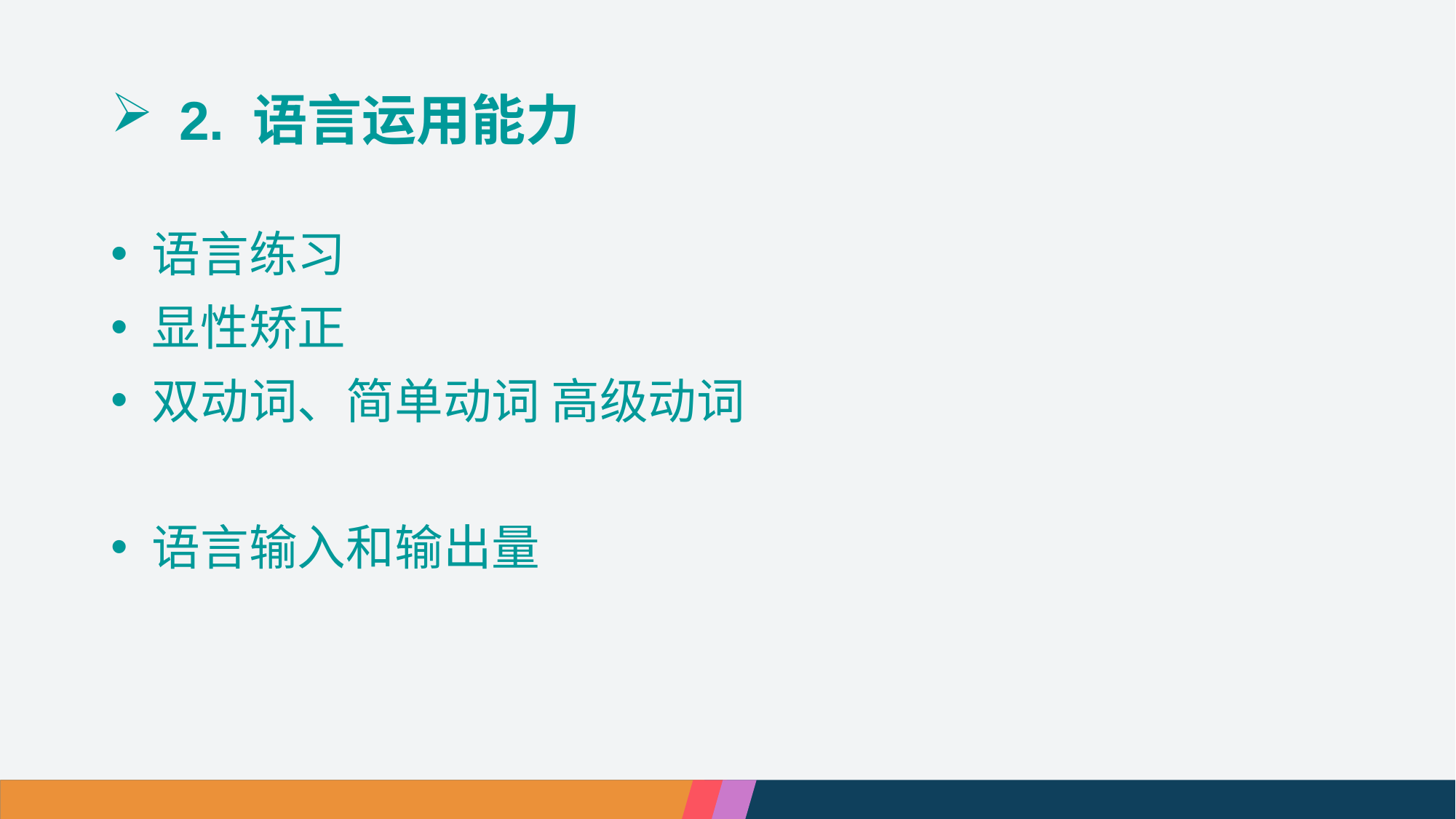

# 2. 语言运用能力
语言练习
显性矫正
双动词、简单动词 高级动词

语言输入和输出量